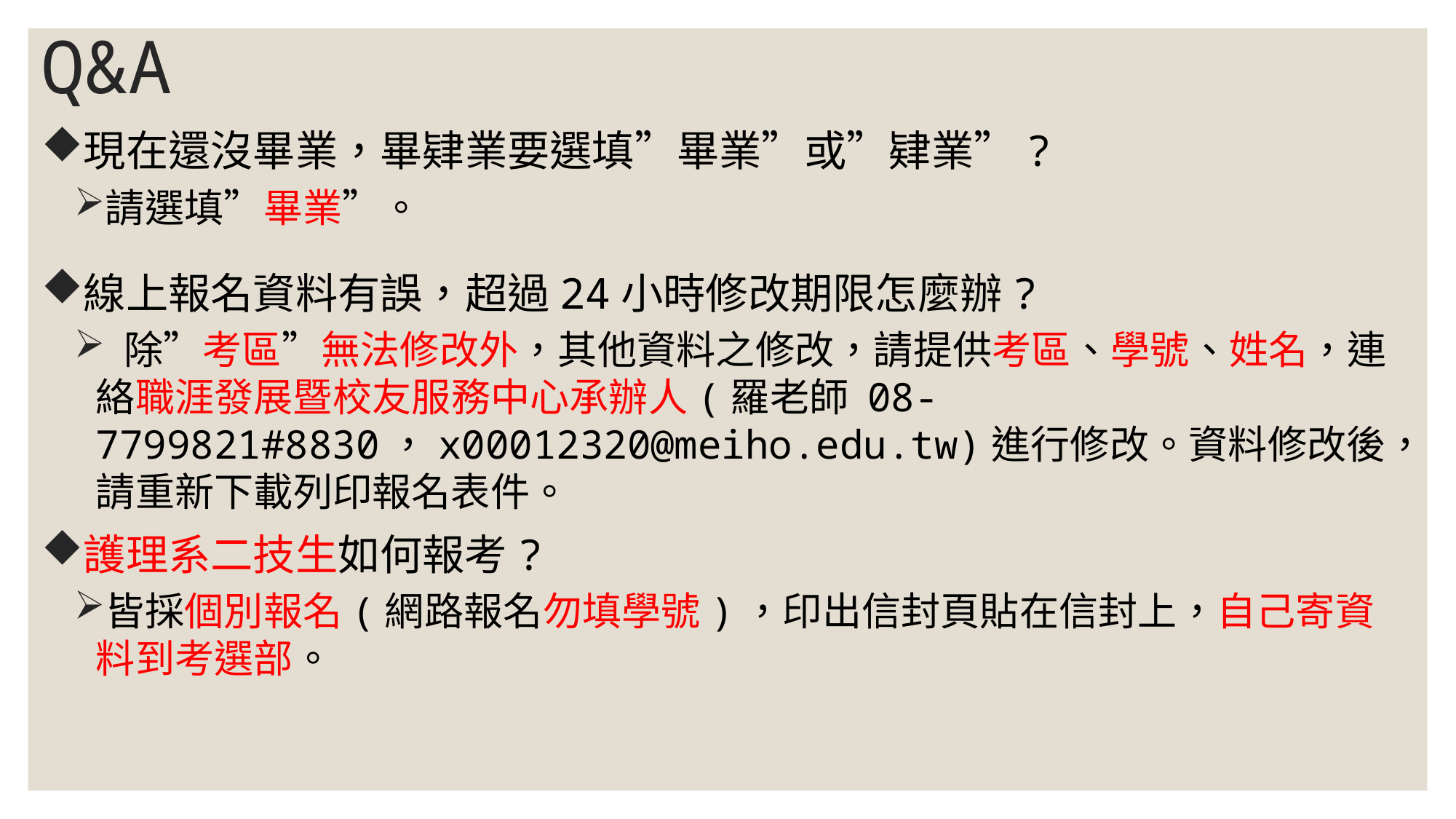

# Q&A
現在還沒畢業，畢肄業要選填”畢業”或”肄業”?
請選填”畢業”。
線上報名資料有誤，超過24小時修改期限怎麼辦?
 除”考區”無法修改外，其他資料之修改，請提供考區、學號、姓名，連絡職涯發展暨校友服務中心承辦人(羅老師 08-7799821#8830，x00012320@meiho.edu.tw)進行修改。資料修改後，請重新下載列印報名表件。
護理系二技生如何報考?
皆採個別報名(網路報名勿填學號)，印出信封頁貼在信封上，自己寄資料到考選部。